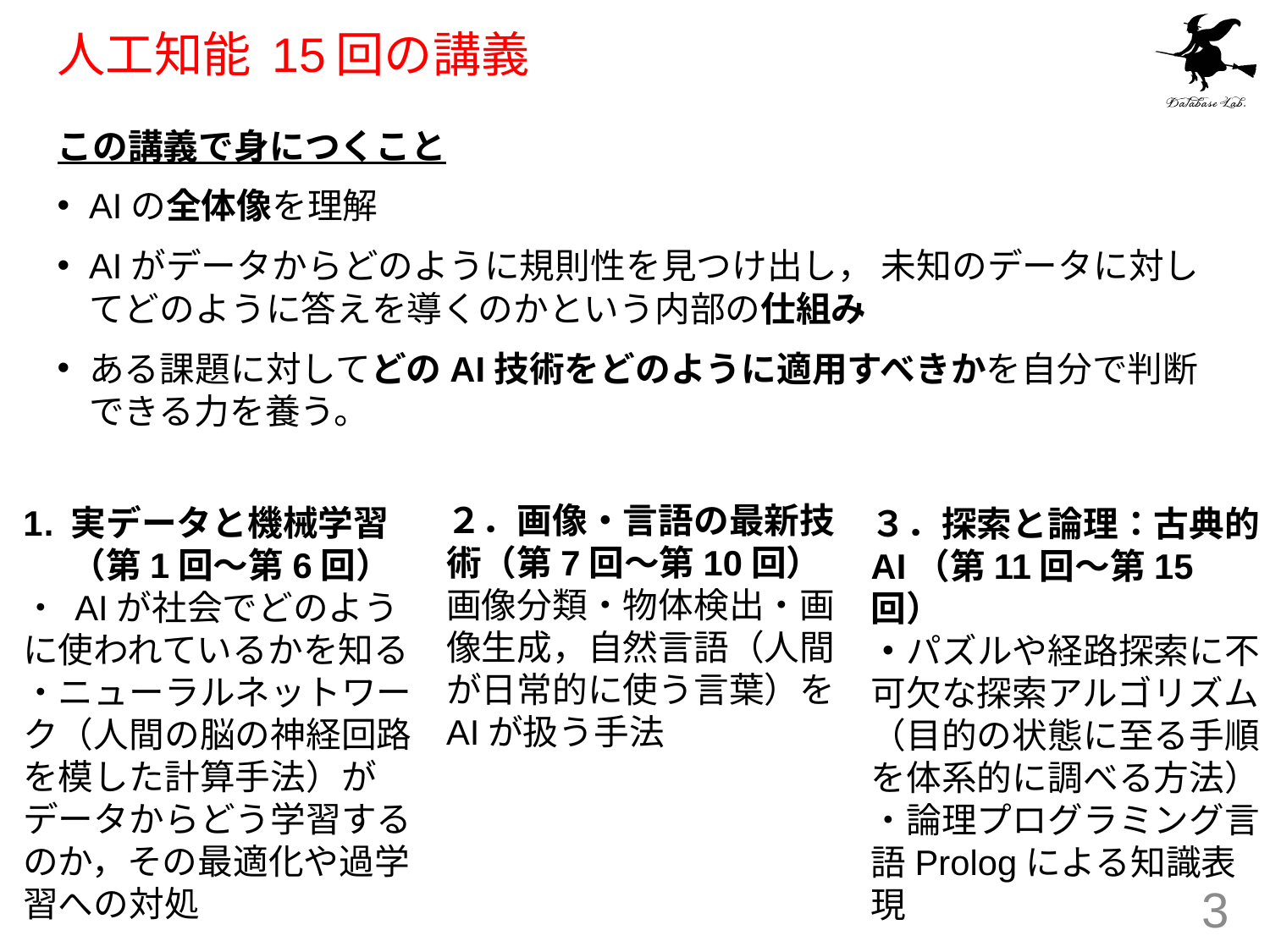

# 人工知能 15回の講義
この講義で身につくこと
AIの全体像を理解
AIがデータからどのように規則性を見つけ出し， 未知のデータに対してどのように答えを導くのかという内部の仕組み
ある課題に対してどのAI技術をどのように適用すべきかを自分で判断できる力を養う。
２．画像・言語の最新技術（第7回～第10回） 画像分類・物体検出・画像生成，自然言語（人間が日常的に使う言葉）を AIが扱う手法
実データと機械学習（第1回～第6回）
・ AIが社会でどのように使われているかを知る
・ニューラルネットワーク（人間の脳の神経回路を模した計算手法）が データからどう学習するのか，その最適化や過学習への対処
３．探索と論理：古典的AI（第11回～第15回）
・パズルや経路探索に不可欠な探索アルゴリズム（目的の状態に至る手順を体系的に調べる方法）
・論理プログラミング言語Prologによる知識表現
3